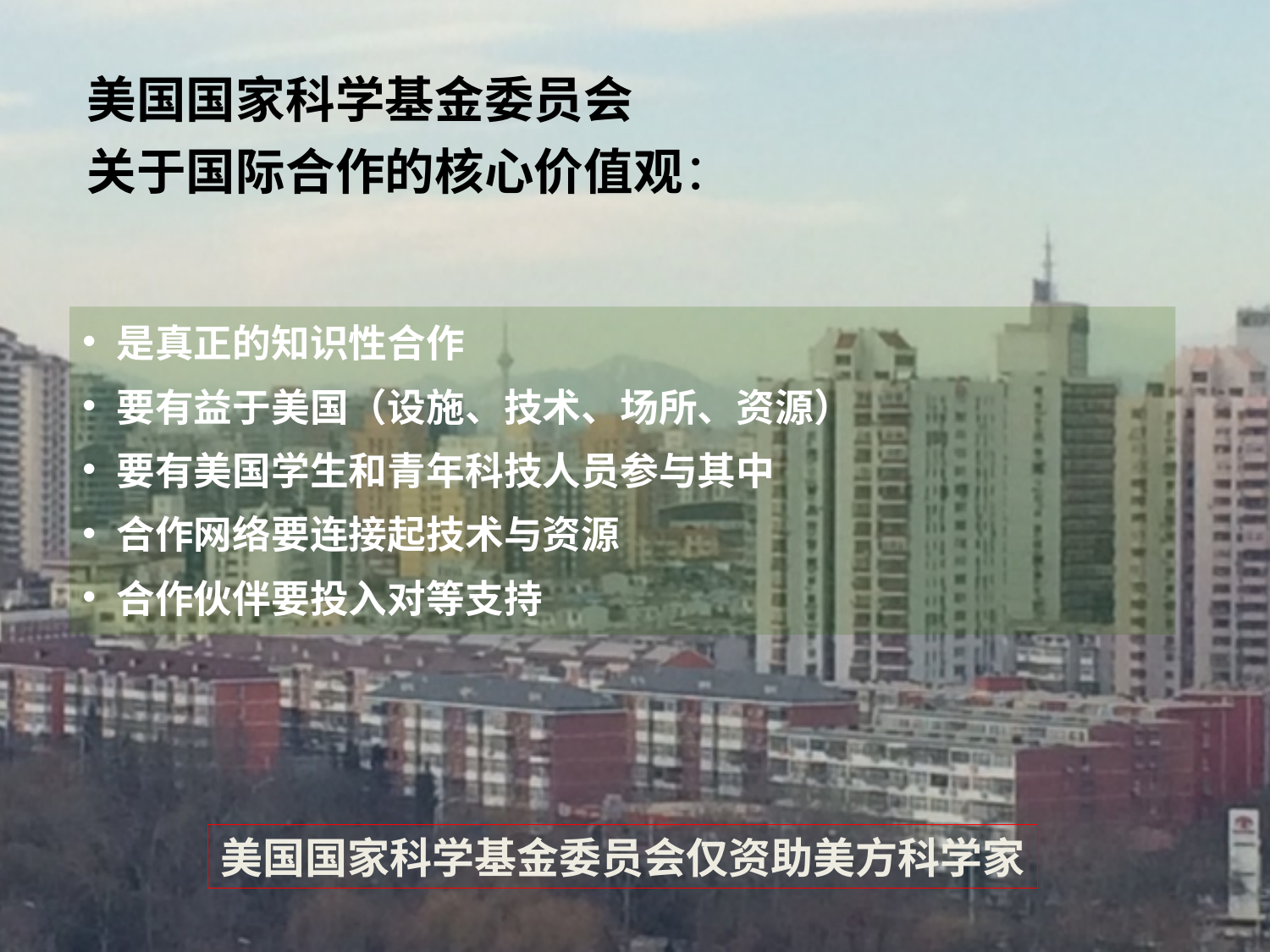

美国国家科学基金委员会
关于国际合作的核心价值观：
是真正的知识性合作
要有益于美国（设施、技术、场所、资源）
要有美国学生和青年科技人员参与其中
合作网络要连接起技术与资源
合作伙伴要投入对等支持
美国国家科学基金委员会仅资助美方科学家